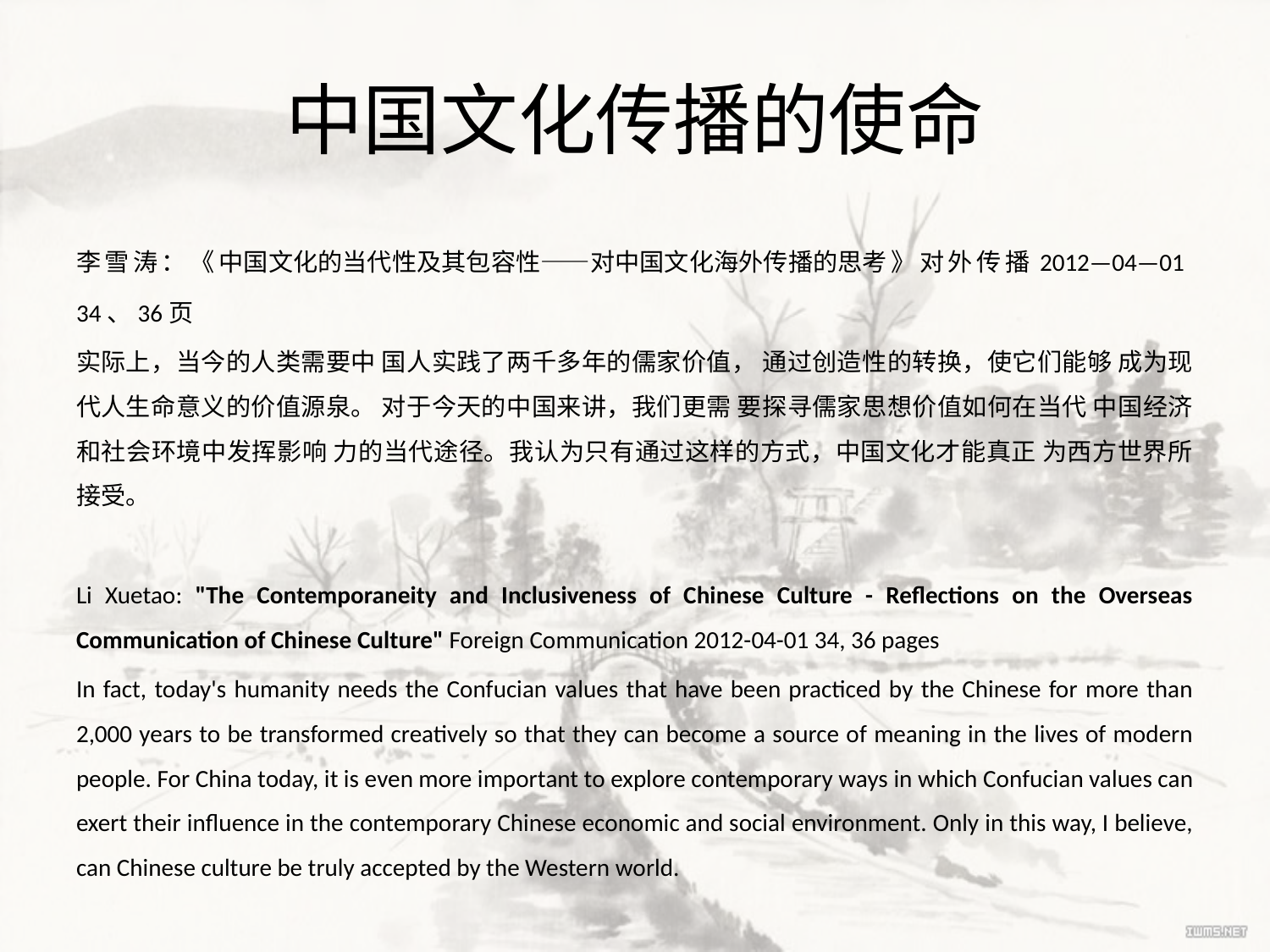

# 中国文化传播的使命
李雪涛：《中国文化的当代性及其包容性——对中国文化海外传播的思考》对外传播2012—04—01  34、36页
实际上，当今的人类需要中 国人实践了两千多年的儒家价值， 通过创造性的转换，使它们能够 成为现代人生命意义的价值源泉。 对于今天的中国来讲，我们更需 要探寻儒家思想价值如何在当代 中国经济和社会环境中发挥影响 力的当代途径。我认为只有通过这样的方式，中国文化才能真正 为西方世界所接受。

Li Xuetao: "The Contemporaneity and Inclusiveness of Chinese Culture - Reflections on the Overseas Communication of Chinese Culture" Foreign Communication 2012-04-01 34, 36 pages
In fact, today's humanity needs the Confucian values that have been practiced by the Chinese for more than 2,000 years to be transformed creatively so that they can become a source of meaning in the lives of modern people. For China today, it is even more important to explore contemporary ways in which Confucian values can exert their influence in the contemporary Chinese economic and social environment. Only in this way, I believe, can Chinese culture be truly accepted by the Western world.